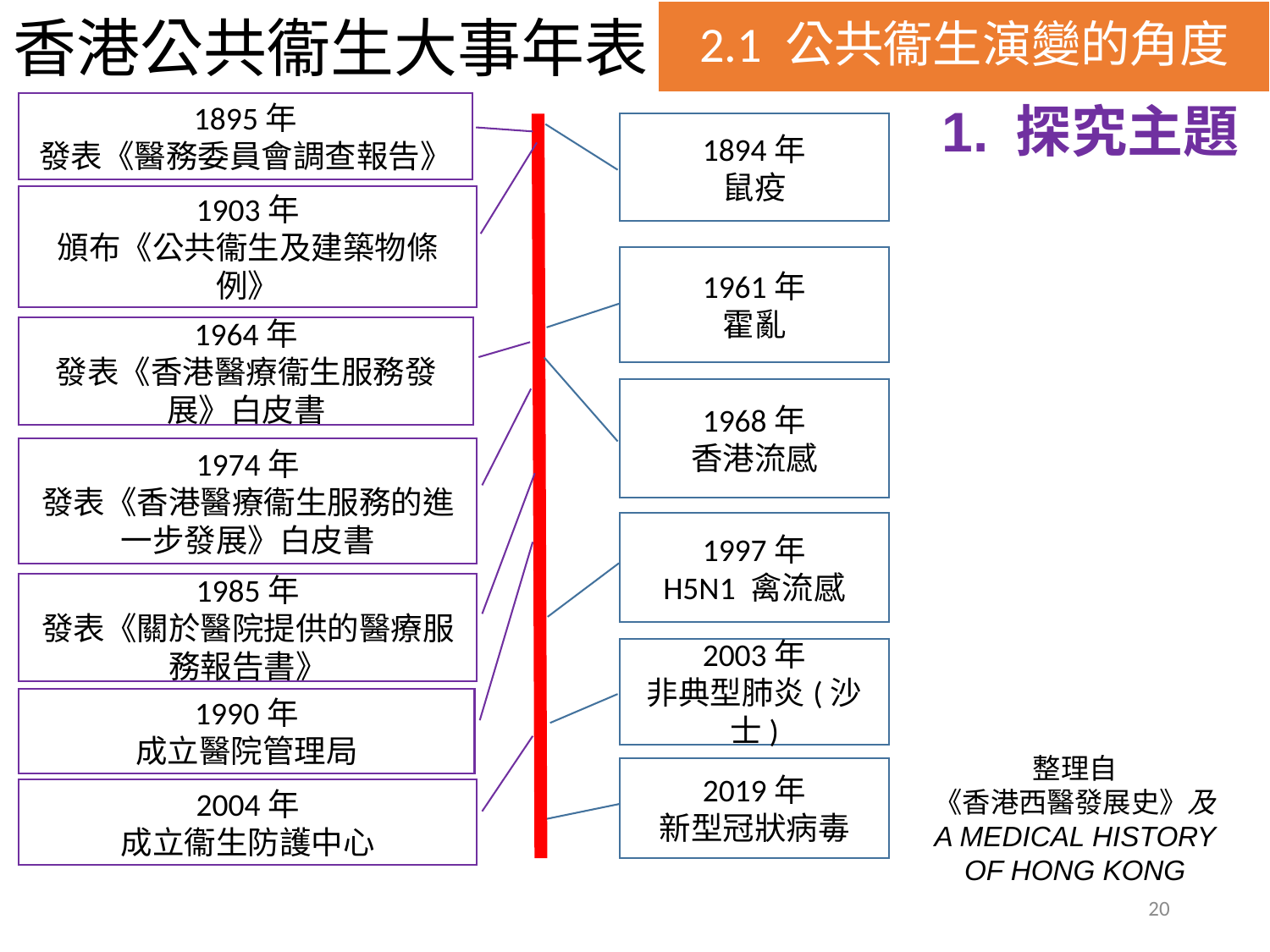

2.1 公共衞生演變的角度
# 香港公共衞生大事年表
1895年
發表《醫務委員會調查報告》
1. 探究主題
1894年
鼠疫
1903年
頒布《公共衞生及建築物條例》
1961年
霍亂
1964年
發表《香港醫療衞生服務發展》白皮書
1968年
香港流感
1974年
發表《香港醫療衞生服務的進一步發展》白皮書
1997年
H5N1 禽流感
1985年
發表《關於醫院提供的醫療服務報告書》
2003年
非典型肺炎(沙士)
1990年
成立醫院管理局
整理自
《香港西醫發展史》及
A MEDICAL HISTORY OF HONG KONG
2019年
新型冠狀病毒
2004年
成立衞生防護中心
20